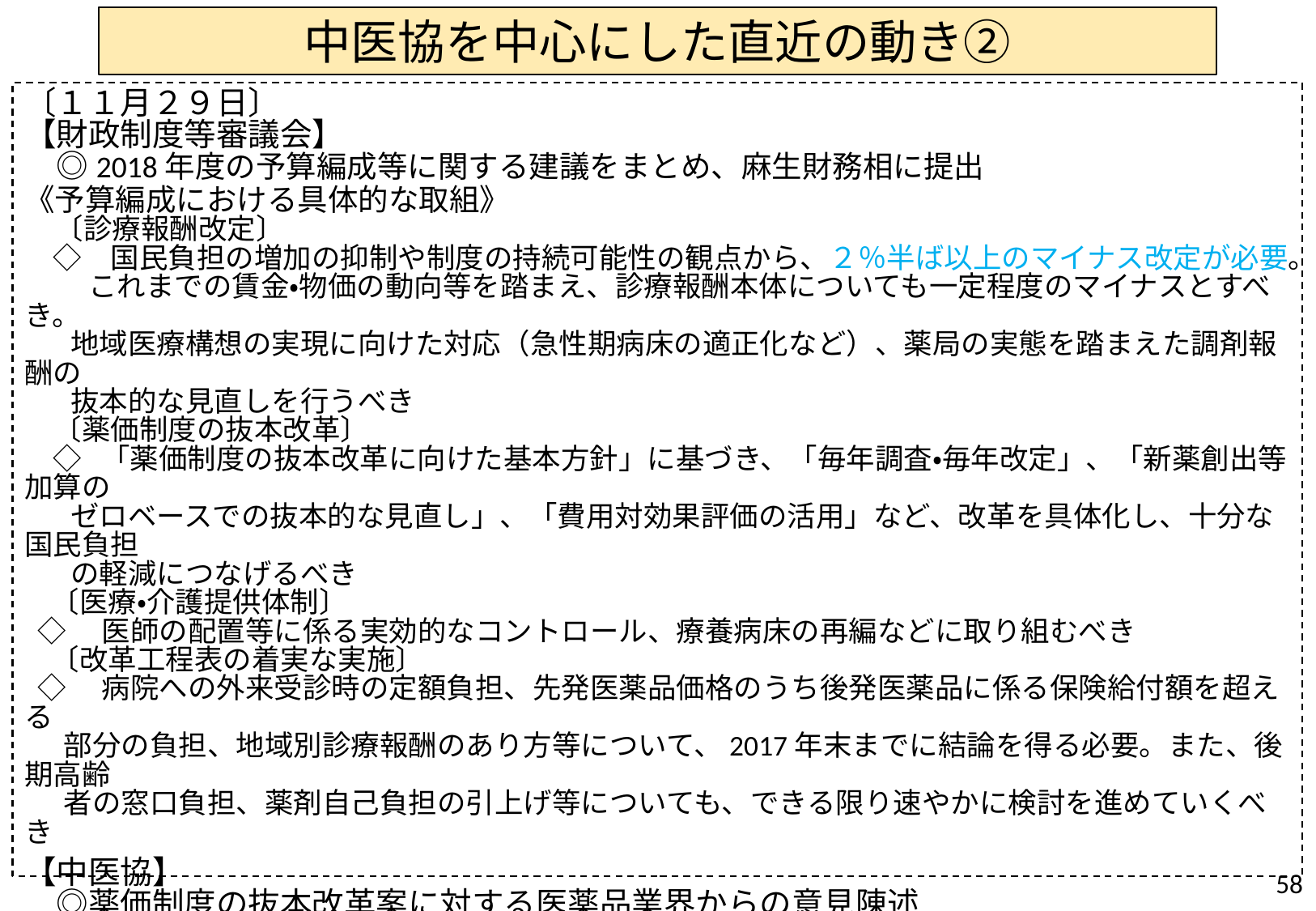

中医協を中心にした直近の動き②
〔１１月２９日〕
【財政制度等審議会】
　◎2018年度の予算編成等に関する建議をまとめ、麻生財務相に提出
《予算編成における具体的な取組》
　〔診療報酬改定〕
　◇　国民負担の増加の抑制や制度の持続可能性の観点から、２％半ば以上のマイナス改定が必要。
　　 これまでの賃金・物価の動向等を踏まえ、診療報酬本体についても一定程度のマイナスとすべき。
      地域医療構想の実現に向けた対応（急性期病床の適正化など）、薬局の実態を踏まえた調剤報酬の
      抜本的な見直しを行うべき
　〔薬価制度の抜本改革〕
　◇   「薬価制度の抜本改革に向けた基本方針」に基づき、「毎年調査・毎年改定」、「新薬創出等加算の
      ゼロベースでの抜本的な見直し」、「費用対効果評価の活用」など、改革を具体化し、十分な国民負担
      の軽減につなげるべき
   〔医療・介護提供体制〕
  ◇　医師の配置等に係る実効的なコントロール、療養病床の再編などに取り組むべき
   〔改革工程表の着実な実施〕
  ◇　病院への外来受診時の定額負担、先発医薬品価格のうち後発医薬品に係る保険給付額を超える
     部分の負担、地域別診療報酬のあり方等について、2017年末までに結論を得る必要。また、後期高齢
     者の窓口負担、薬剤自己負担の引上げ等についても、できる限り速やかに検討を進めていくべき
【中医協】
　◎薬価制度の抜本改革案に対する医薬品業界からの意見陳述
　　日薬連「新薬創出等加算、企業収益を直撃、再考を」
       ＰｈＲＭＡ「ショック、落胆、到底容認できない」
　　 ＥＦＰＩＡ「イノベーションの推進に逆行するもの」
　　卸連「医薬品流通、医薬品の安定供給に大きな影響が及ぶ」
58